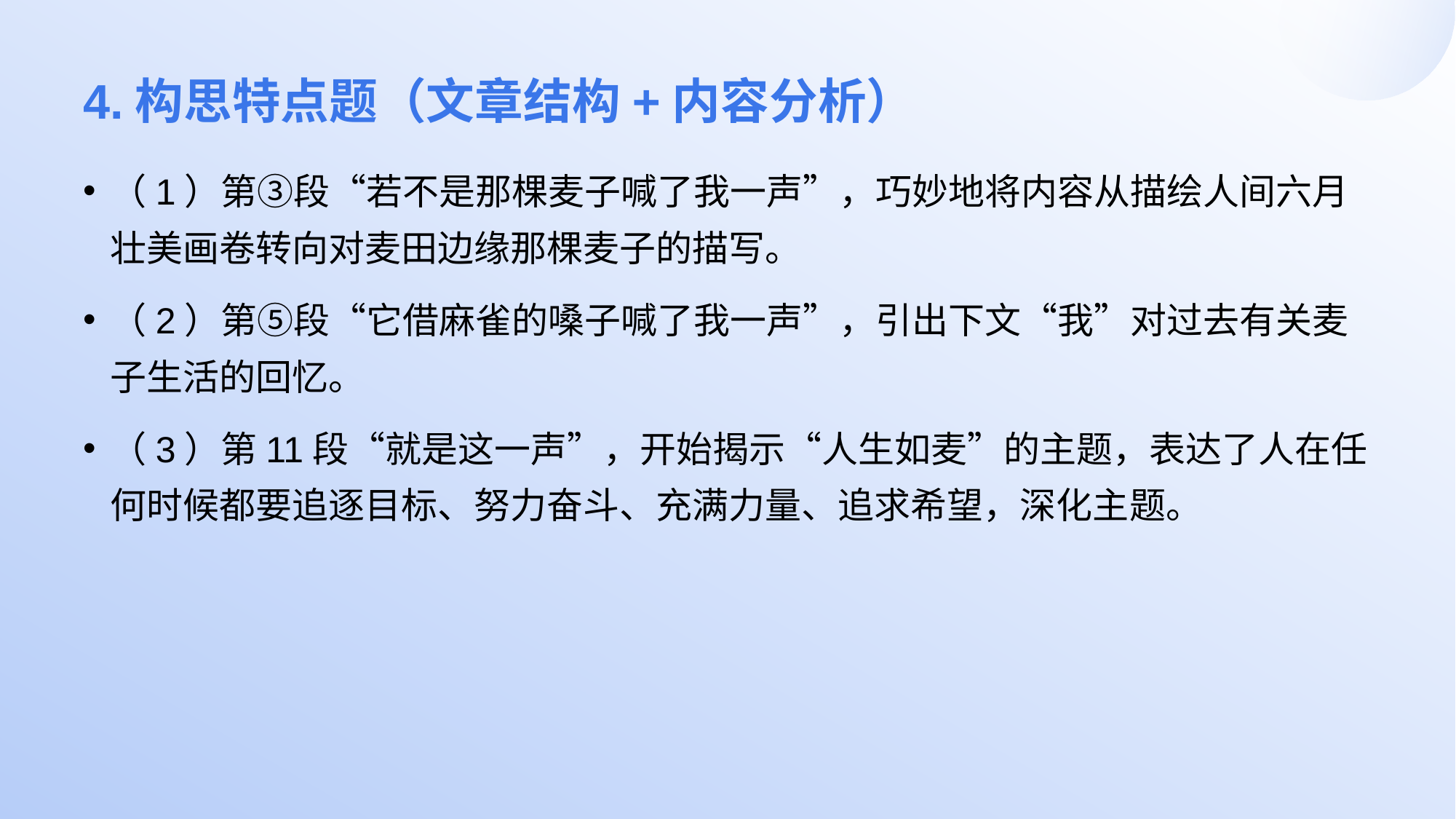

# 4.构思特点题（文章结构+内容分析）
（1）第③段“若不是那棵麦子喊了我一声”，巧妙地将内容从描绘人间六月壮美画卷转向对麦田边缘那棵麦子的描写。
（2）第⑤段“它借麻雀的嗓子喊了我一声”，引出下文“我”对过去有关麦子生活的回忆。
（3）第11段“就是这一声”，开始揭示“人生如麦”的主题，表达了人在任何时候都要追逐目标、努力奋斗、充满力量、追求希望，深化主题。